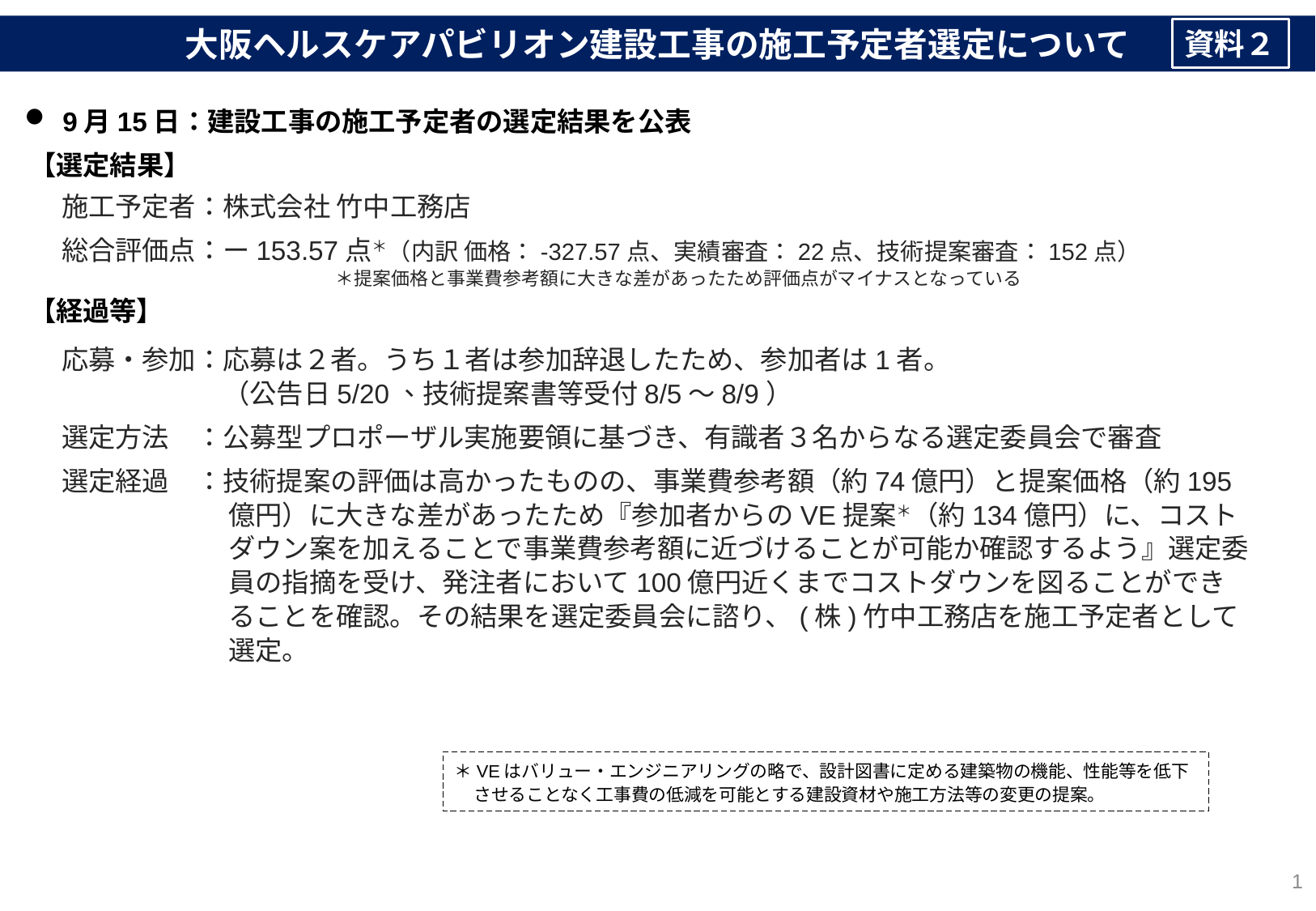

大阪ヘルスケアパビリオン建設工事の施工予定者選定について
資料２
9月15日：建設工事の施工予定者の選定結果を公表
【選定結果】
施工予定者：株式会社 竹中工務店
総合評価点：ー153.57点＊（内訳 価格：-327.57点、実績審査：22点、技術提案審査：152点）
　                         　　　　　　         ＊提案価格と事業費参考額に大きな差があったため評価点がマイナスとなっている
【経過等】
応募・参加：応募は２者。うち１者は参加辞退したため、参加者は1者。
　　　　　　（公告日5/20、技術提案書等受付8/5～8/9）
選定方法　：公募型プロポーザル実施要領に基づき、有識者３名からなる選定委員会で審査
選定経過　：技術提案の評価は高かったものの、事業費参考額（約74億円）と提案価格（約195億円）に大きな差があったため『参加者からのVE提案＊（約134億円）に、コストダウン案を加えることで事業費参考額に近づけることが可能か確認するよう』選定委員の指摘を受け、発注者において100億円近くまでコストダウンを図ることができることを確認。その結果を選定委員会に諮り、(株)竹中工務店を施工予定者として選定。
＊VEはバリュー・エンジニアリングの略で、設計図書に定める建築物の機能、性能等を低下させることなく工事費の低減を可能とする建設資材や施工方法等の変更の提案。
1